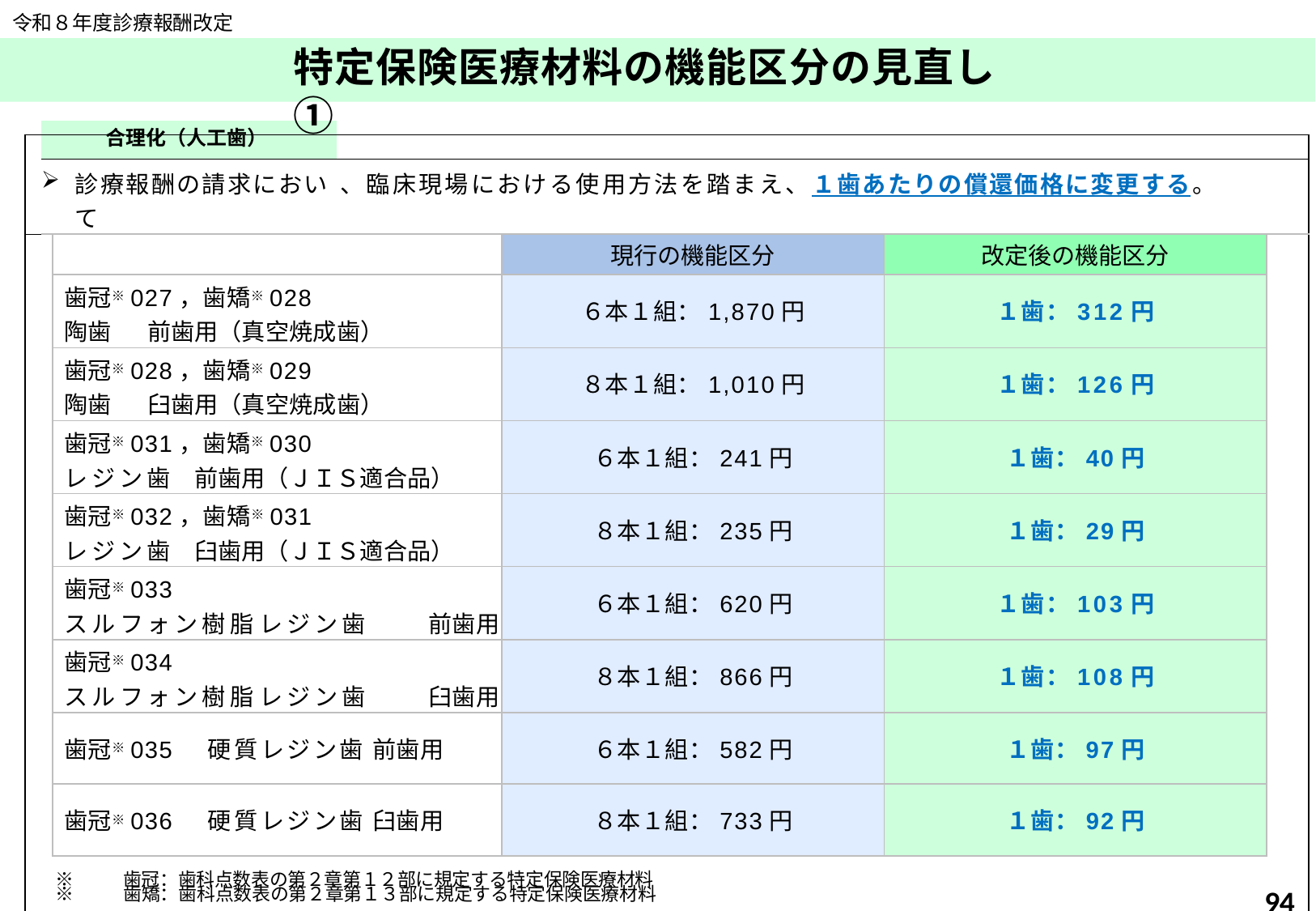

令和８年度診療報酬改定

# 特定保険医療材料の機能区分の見直し①
|  |  |  |  |  |  |  |
| --- | --- | --- | --- | --- | --- | --- |
|  | 合理化（人工歯） |  |  |  |  |  |
|  | 診療報酬の請求において |  | 、臨床現場における使用方法を踏まえ、１歯あたりの償還価格に変更する。 |  |  |  |
|  |  |  |  | 現行の機能区分 | 改定後の機能区分 |  |
|  |  | 歯冠※027，歯矯※028 陶歯 前歯用（真空焼成歯） |  | ６本１組：1,870円 | １歯：312円 |  |
|  |  | 歯冠※028，歯矯※029 陶歯 臼歯用（真空焼成歯） |  | ８本１組：1,010円 | １歯：126円 |  |
|  |  | 歯冠※031，歯矯※030 レジン歯 前歯用（ＪＩＳ適合品） |  | ６本１組：241円 | １歯：40円 |  |
|  |  | 歯冠※032，歯矯※031 レジン歯 臼歯用（ＪＩＳ適合品） |  | ８本１組：235円 | １歯：29円 |  |
|  |  | 歯冠※033 スルフォン樹脂レジン歯 前歯用 |  | ６本１組：620円 | １歯：103円 |  |
|  |  | 歯冠※034 スルフォン樹脂レジン歯 臼歯用 |  | ８本１組：866円 | １歯：108円 |  |
|  |  | 歯冠※035 硬質レジン歯 前歯用 |  | ６本１組：582円 | １歯：97円 |  |
|  |  | 歯冠※036 硬質レジン歯 臼歯用 |  | ８本１組：733円 | １歯：92円 |  |
| ※ 歯冠：歯科点数表の第２章第１２部に規定する特定保険医療材料 ※ 歯矯：歯科点数表の第２章第１３部に規定する特定保険医療材料 94 |  |  |  |  |  |  |